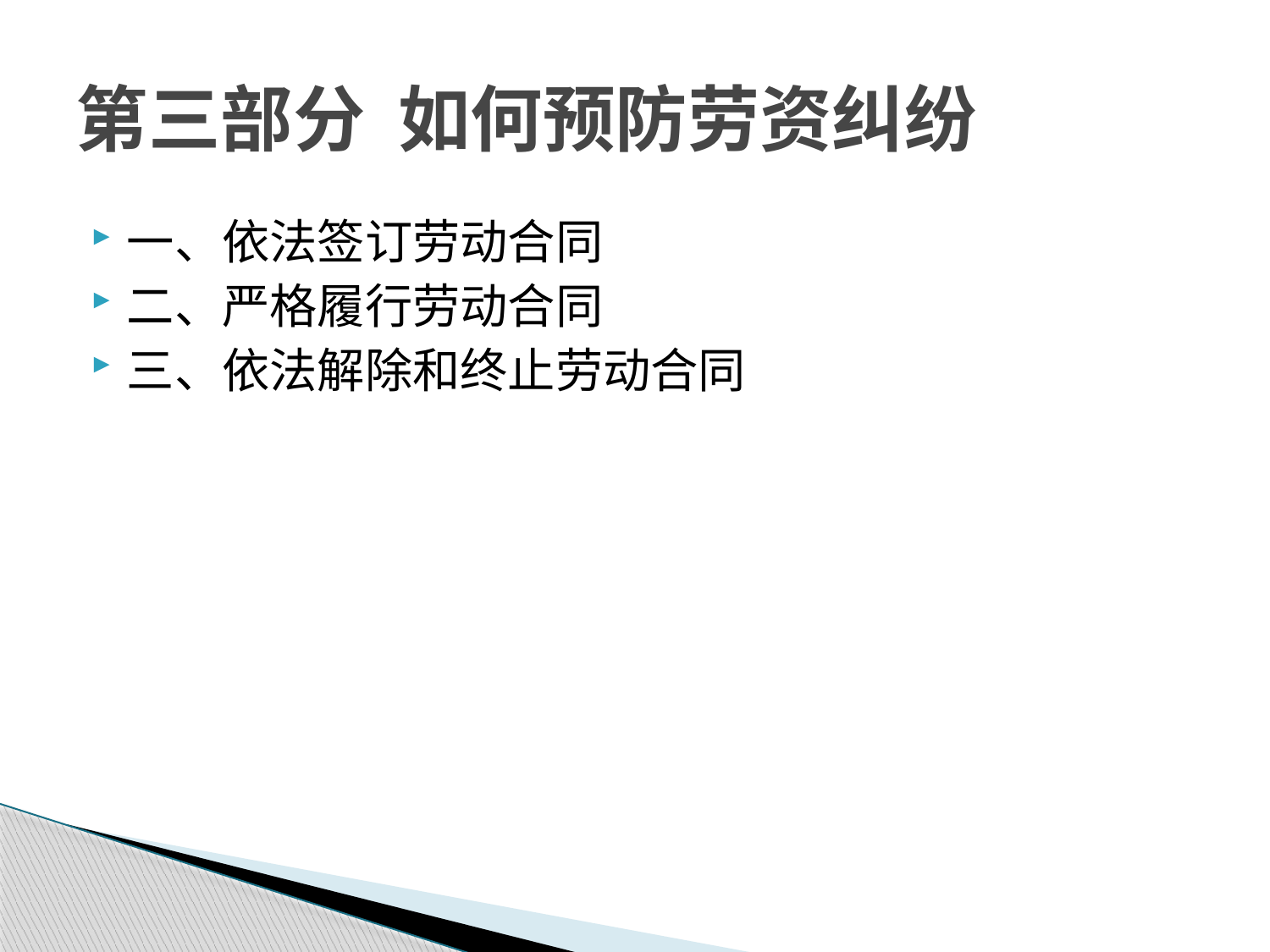

# 第三部分  如何预防劳资纠纷
一、依法签订劳动合同
二、严格履行劳动合同
三、依法解除和终止劳动合同